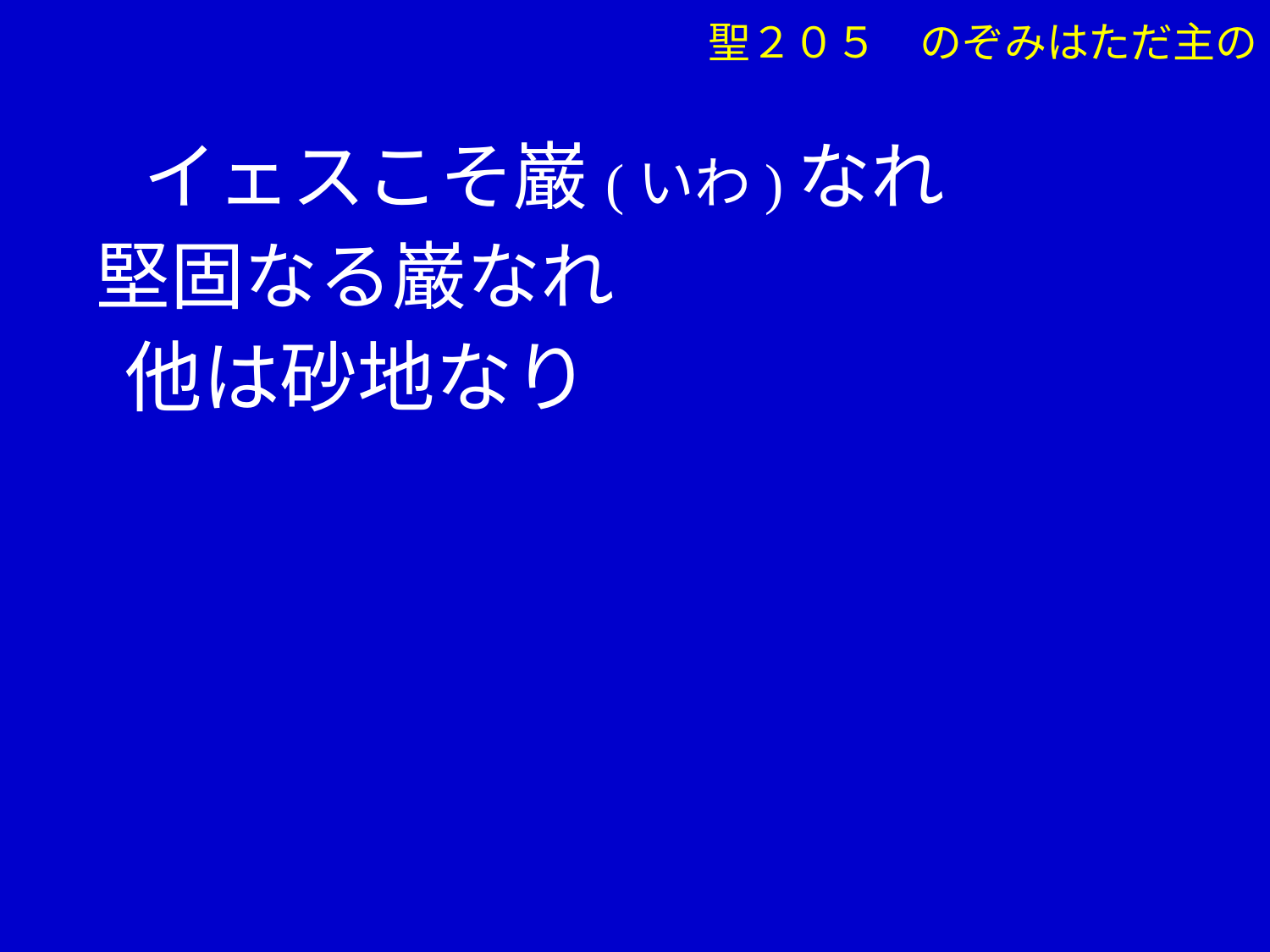

聖２０５　のぞみはただ主の
 　 イェスこそ巌(いわ)なれ
    堅固なる巌なれ
　  他は砂地なり